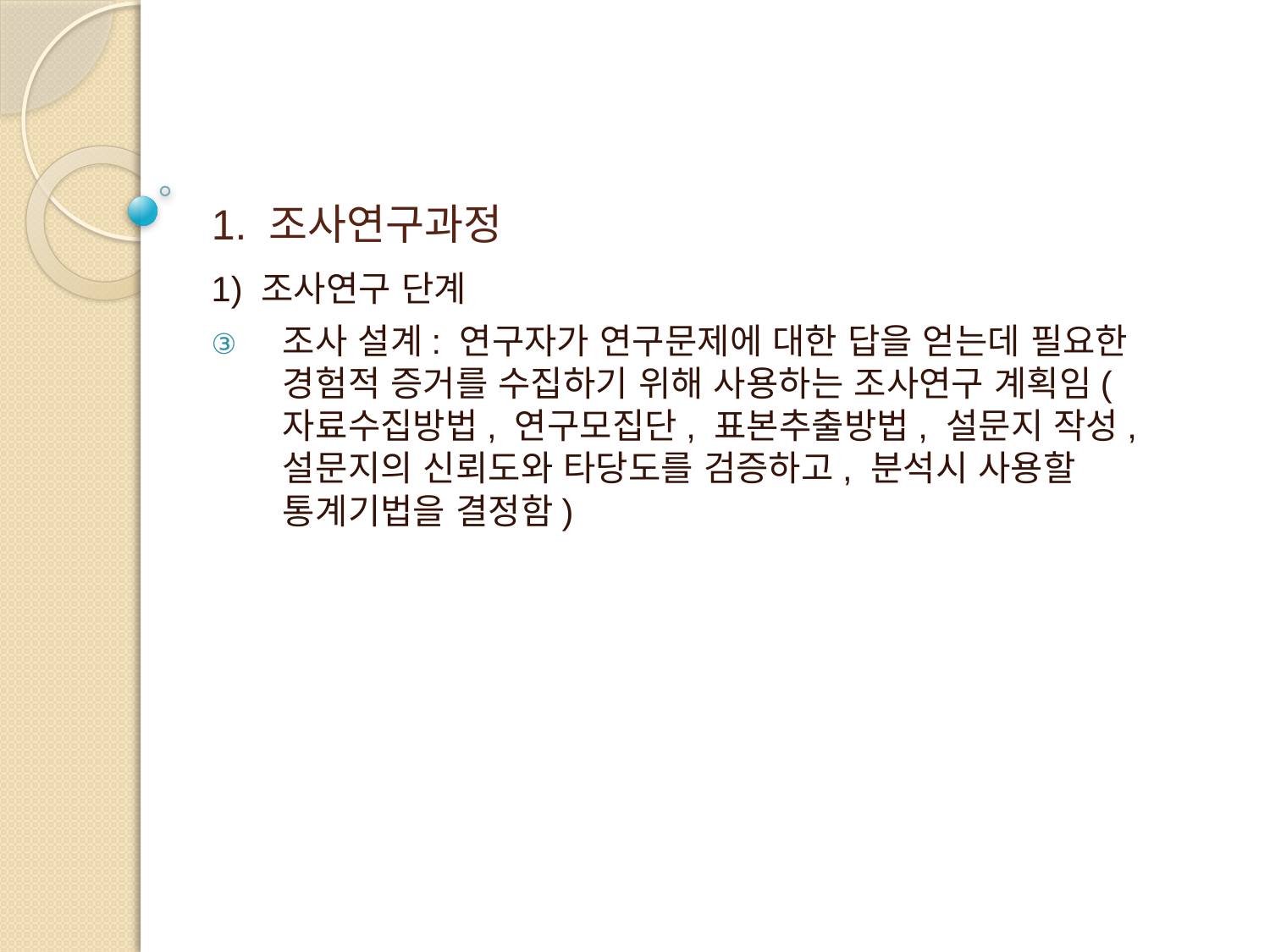

# 1. 조사연구과정
1) 조사연구 단계
조사 설계: 연구자가 연구문제에 대한 답을 얻는데 필요한 경험적 증거를 수집하기 위해 사용하는 조사연구 계획임( 자료수집방법, 연구모집단, 표본추출방법, 설문지 작성, 설문지의 신뢰도와 타당도를 검증하고, 분석시 사용할 통계기법을 결정함)